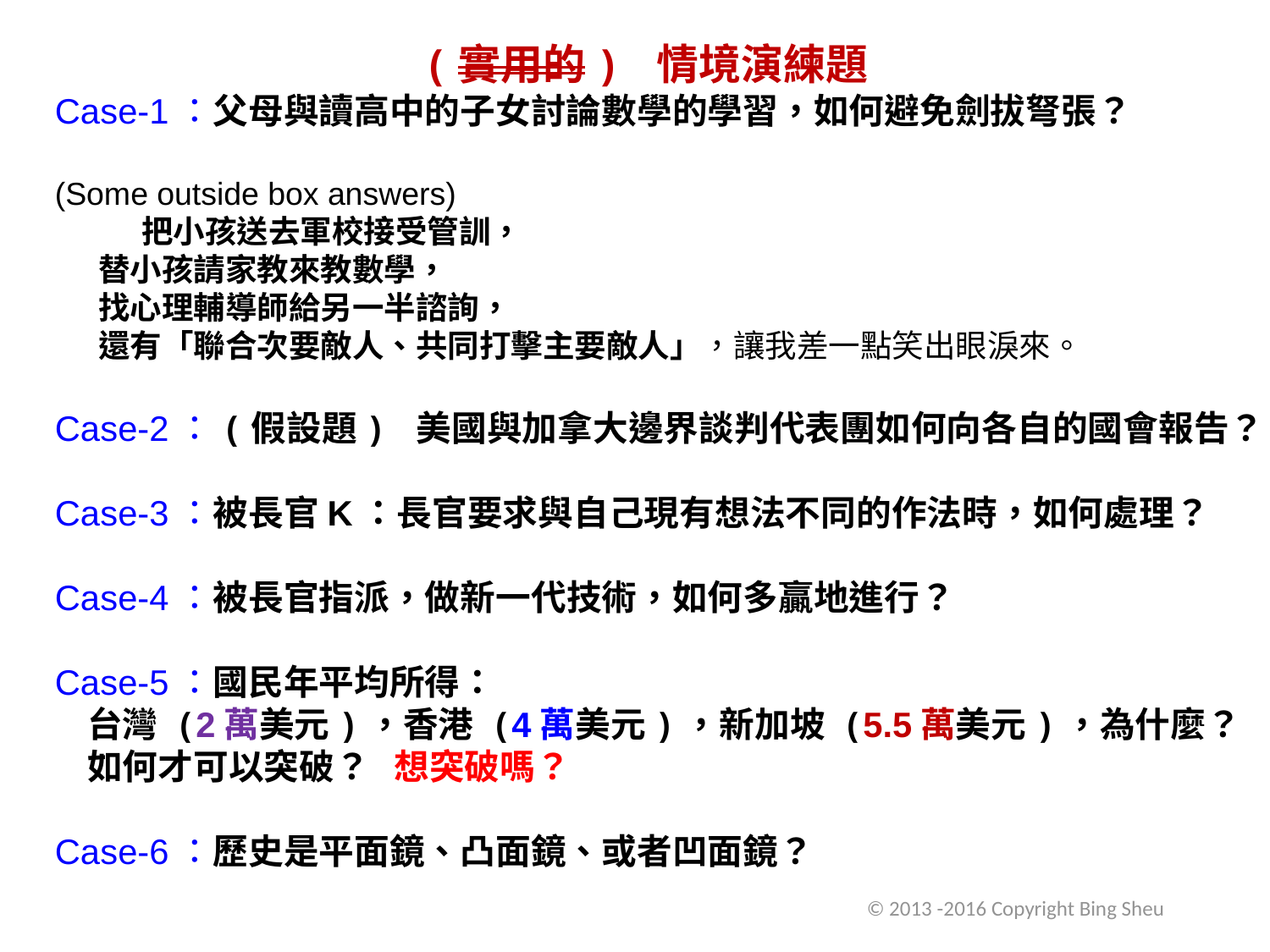

(實用的) 情境演練題
Case-1：父母與讀高中的子女討論數學的學習，如何避免劍拔弩張？

(Some outside box answers)
           把小孩送去軍校接受管訓，
     替小孩請家教來教數學，
     找心理輔導師給另一半諮詢，
     還有「聯合次要敵人、共同打擊主要敵人」，讓我差一點笑出眼淚來。

Case-2：(假設題) 美國與加拿大邊界談判代表團如何向各自的國會報告？

Case-3：被長官K：長官要求與自己現有想法不同的作法時，如何處理？

Case-4：被長官指派，做新一代技術，如何多贏地進行？

Case-5：國民年平均所得：
   台灣 (2萬美元)，香港 (4萬美元)，新加坡 (5.5萬美元)，為什麼？
   如何才可以突破？   想突破嗎？

Case-6：歷史是平面鏡、凸面鏡、或者凹面鏡？
© 2013 -2016 Copyright Bing Sheu